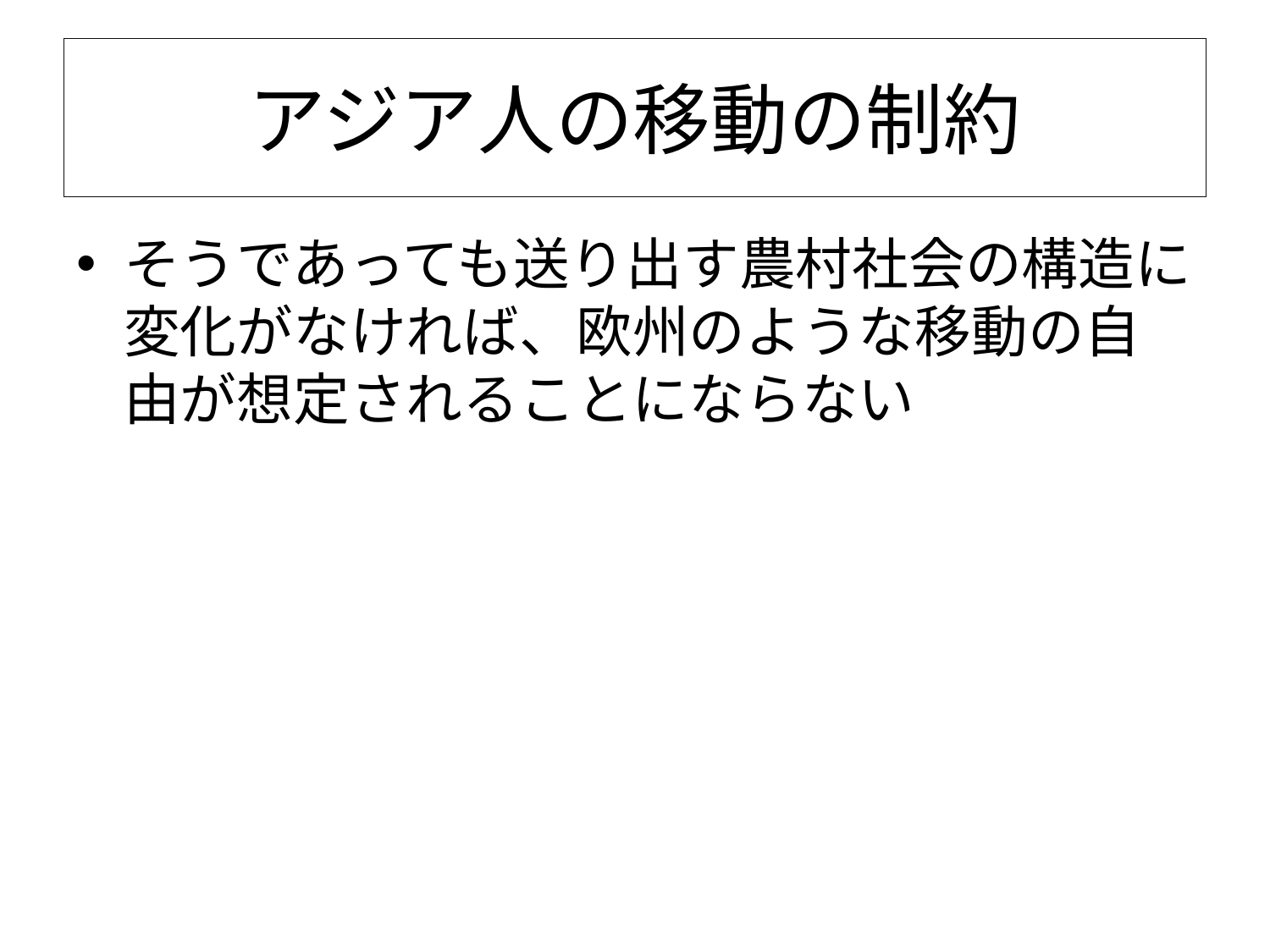

# アジア人の移動の制約
そうであっても送り出す農村社会の構造に変化がなければ、欧州のような移動の自由が想定されることにならない